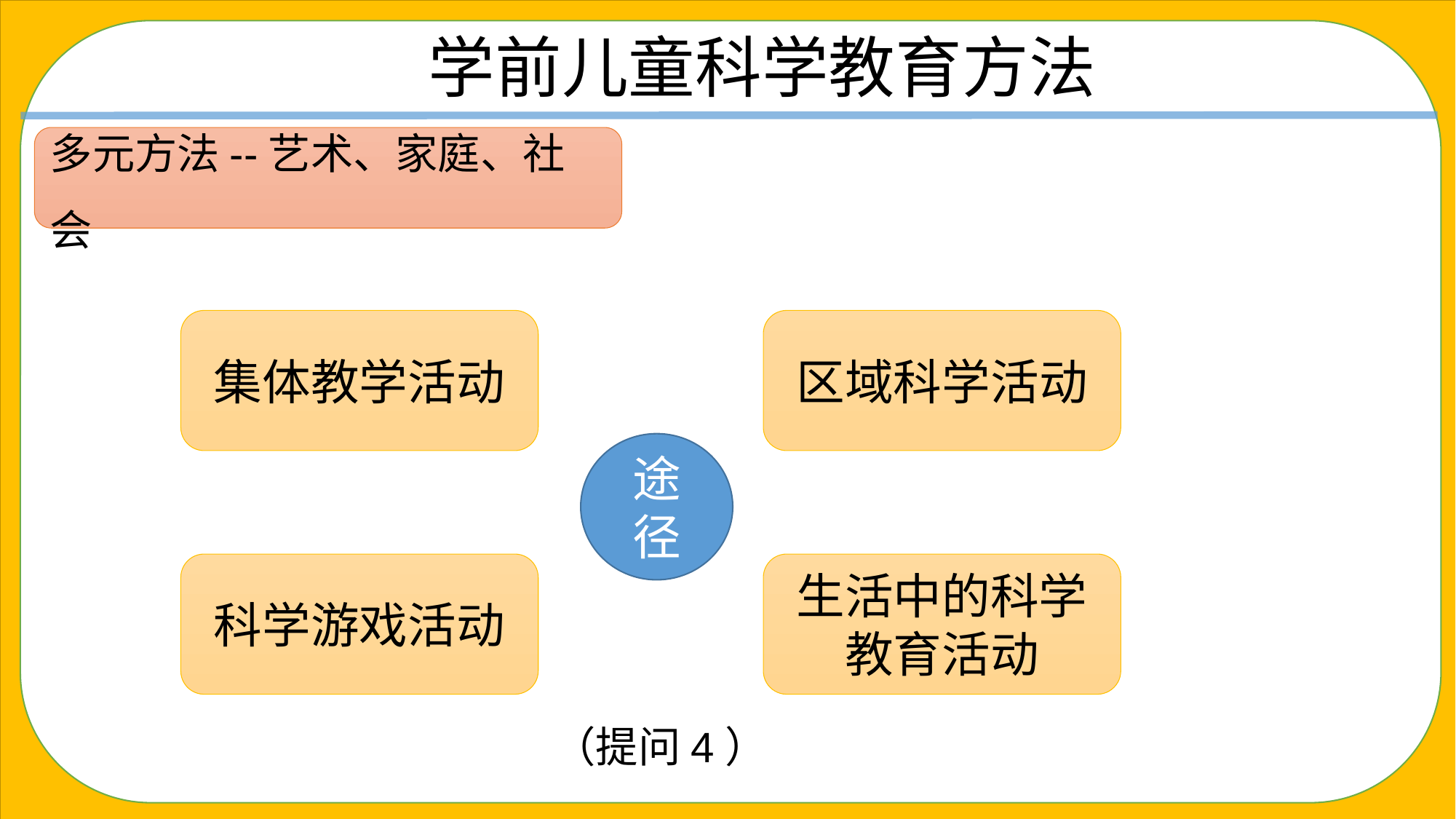

学前儿童科学教育方法

多元方法--艺术、家庭、社会
集体教学活动
区域科学活动
途径
科学游戏活动
生活中的科学教育活动
（提问4）